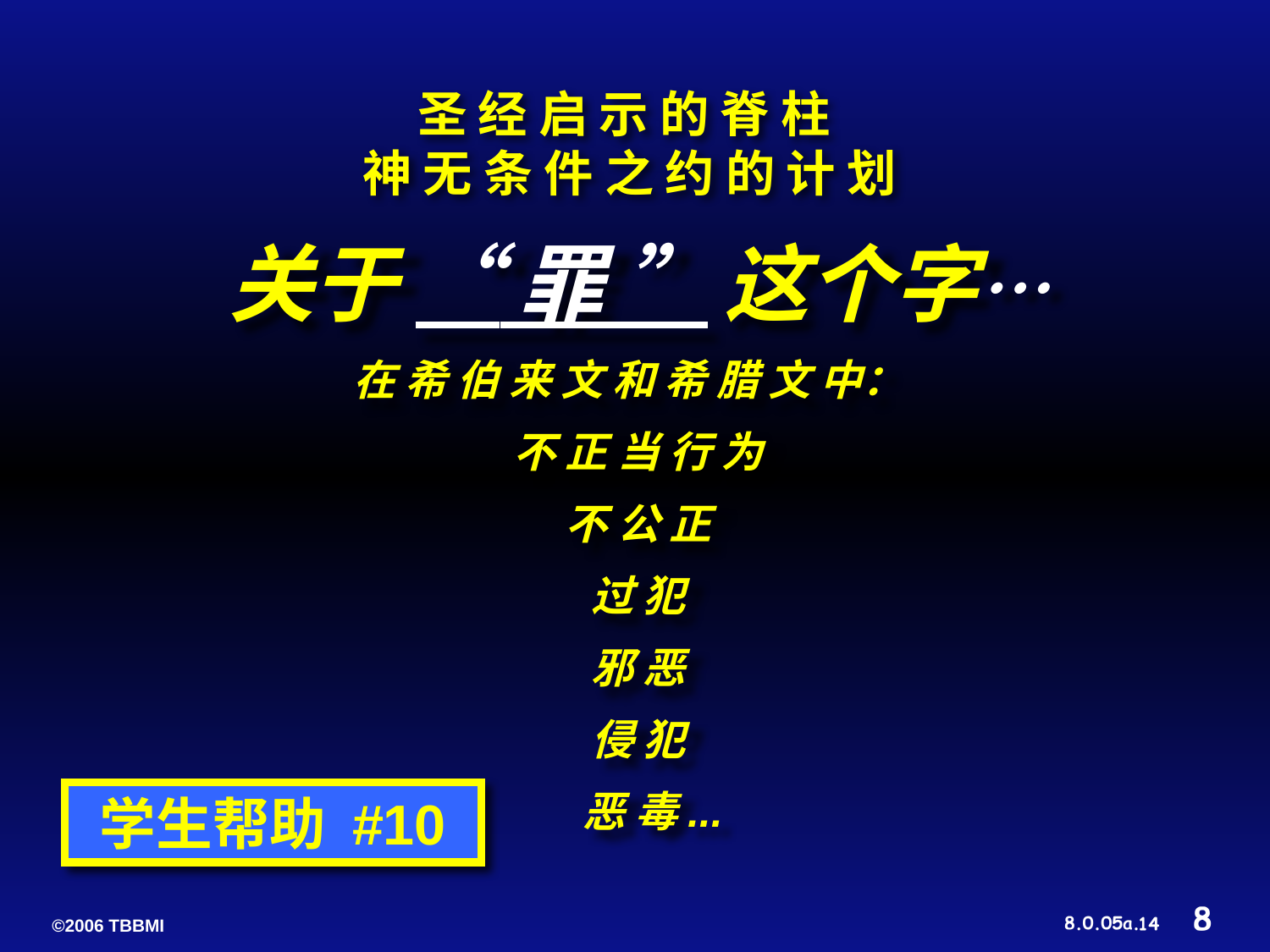

圣 经 启 示 的 脊 柱
神 无 条 件 之 约 的 计 划
关于 “ 罪 ” 这个字…
在 希 伯 来 文 和 希 腊 文 中：
不 正 当 行 为
不 公 正
过 犯
邪 恶
侵 犯
  恶 毒...
学生帮助 #10
8
14